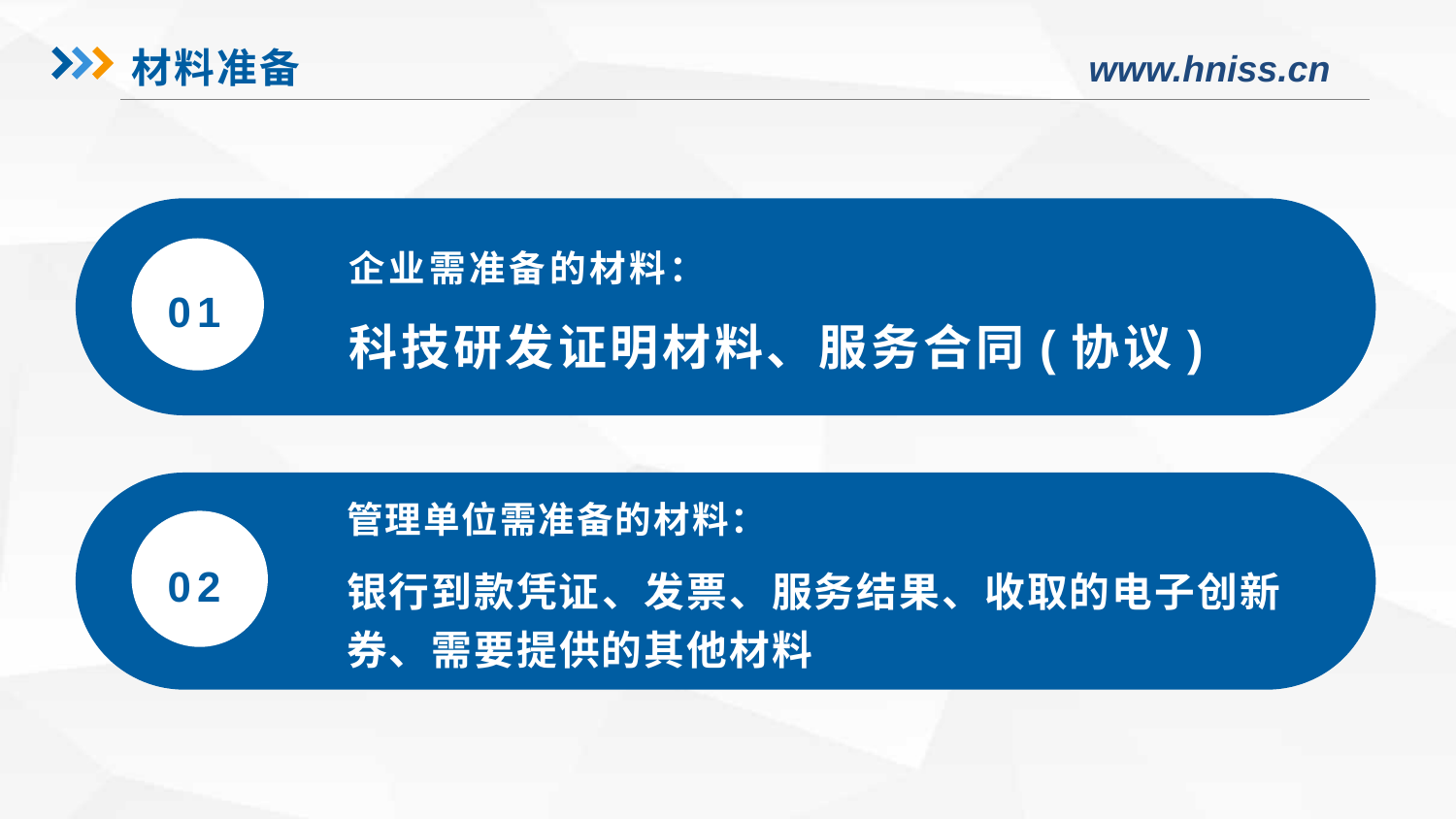

材料准备

企业需准备的材料：
科技研发证明材料、服务合同(协议)

01

管理单位需准备的材料：
银行到款凭证、发票、服务结果、收取的电子创新券、需要提供的其他材料

02